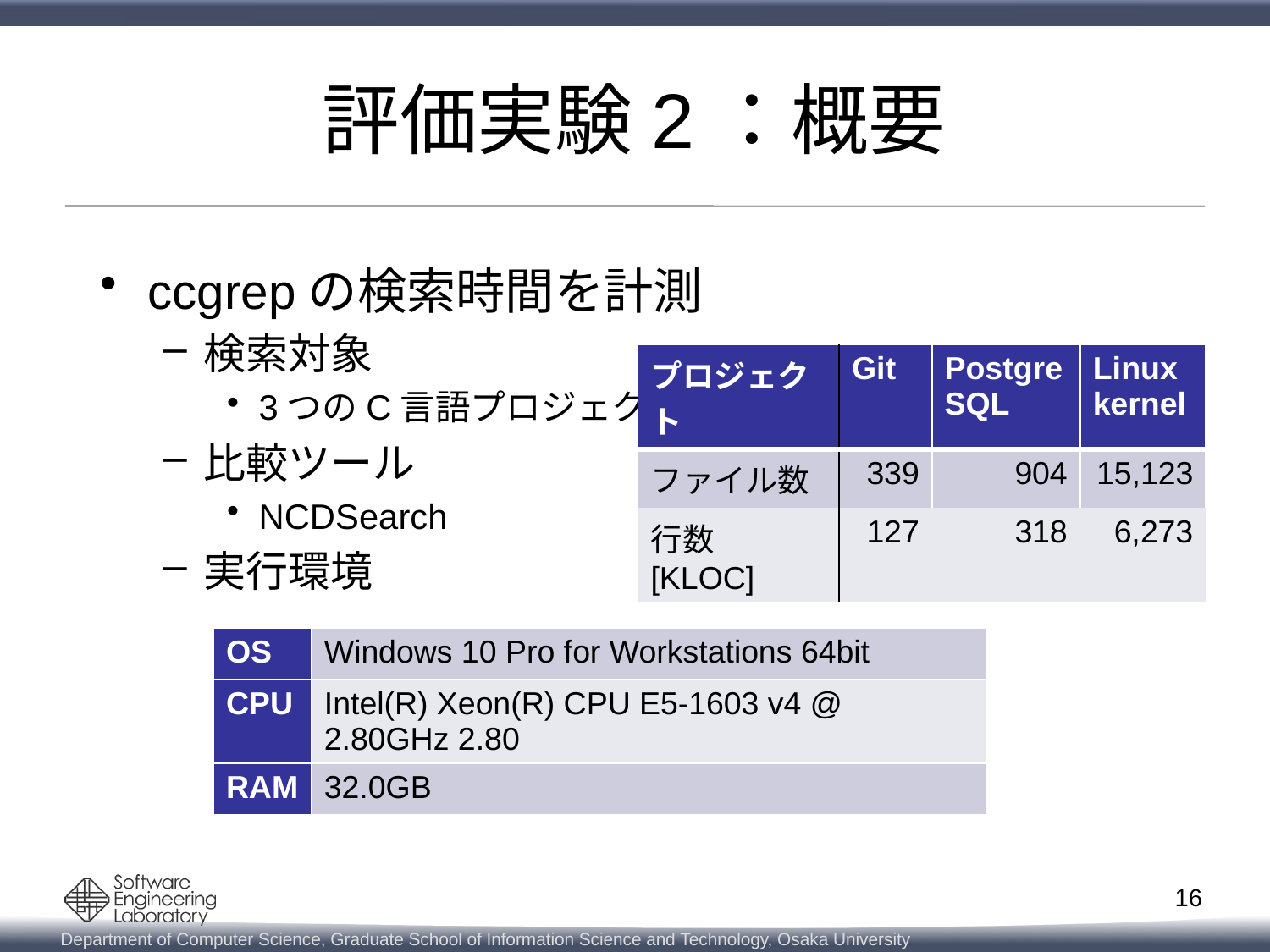

# 評価実験2：概要
ccgrepの検索時間を計測
検索対象
3つのC言語プロジェクト
比較ツール
NCDSearch
実行環境
| プロジェクト | Git | PostgreSQL | Linux kernel |
| --- | --- | --- | --- |
| ファイル数 | 339 | 904 | 15,123 |
| 行数[KLOC] | 127 | 318 | 6,273 |
| OS | Windows 10 Pro for Workstations 64bit |
| --- | --- |
| CPU | Intel(R) Xeon(R) CPU E5-1603 v4 @ 2.80GHz 2.80 |
| RAM | 32.0GB |
16